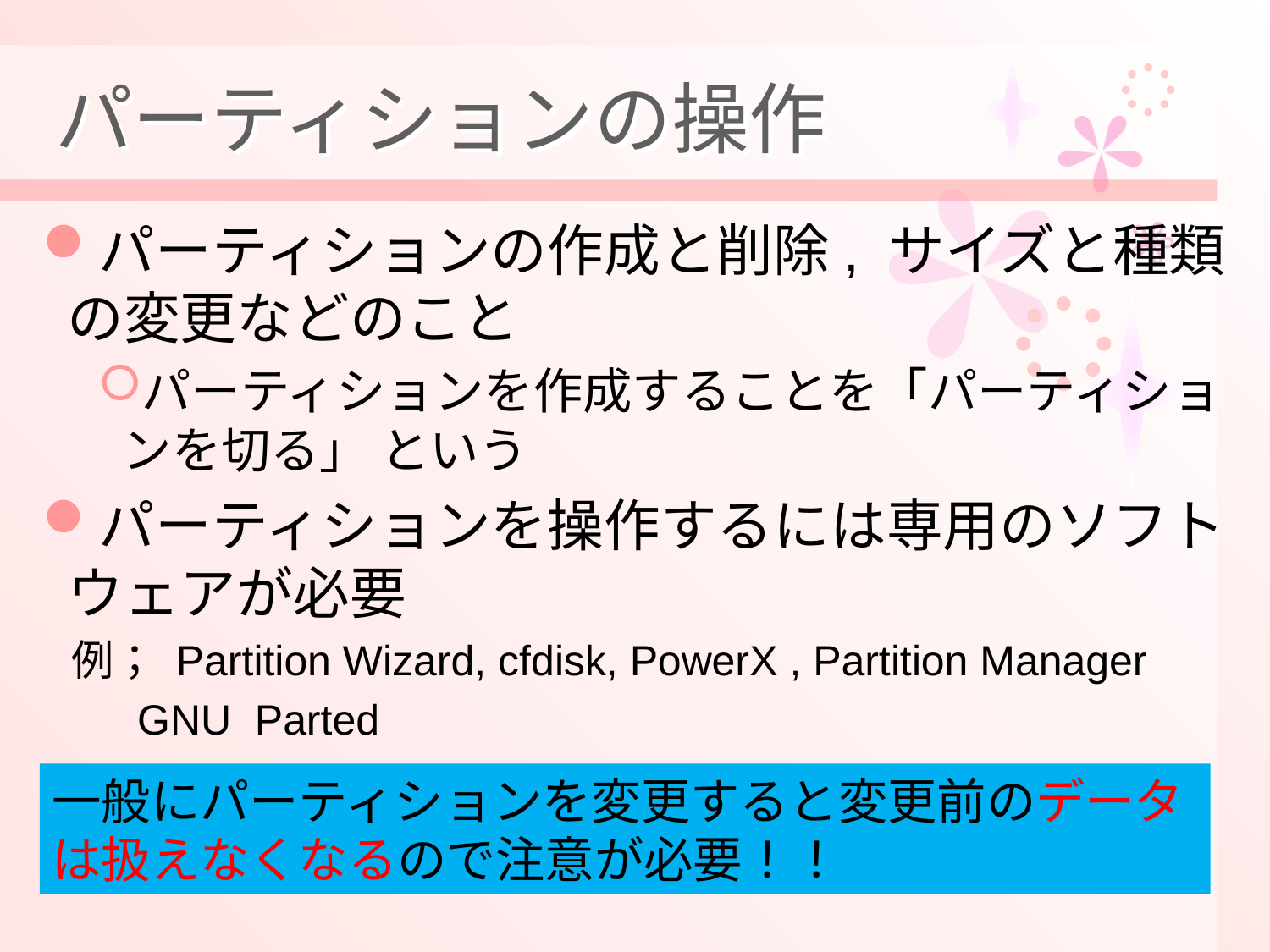

# パーティションの操作
パーティションの作成と削除, サイズと種類の変更などのこと
パーティションを作成することを「パーティションを切る」 という
パーティションを操作するには専用のソフトウェアが必要
  例； Partition Wizard, cfdisk, PowerX , Partition Manager
        GNU  Parted

一般にパーティションを変更すると変更前のデータは扱えなくなるので注意が必要！！